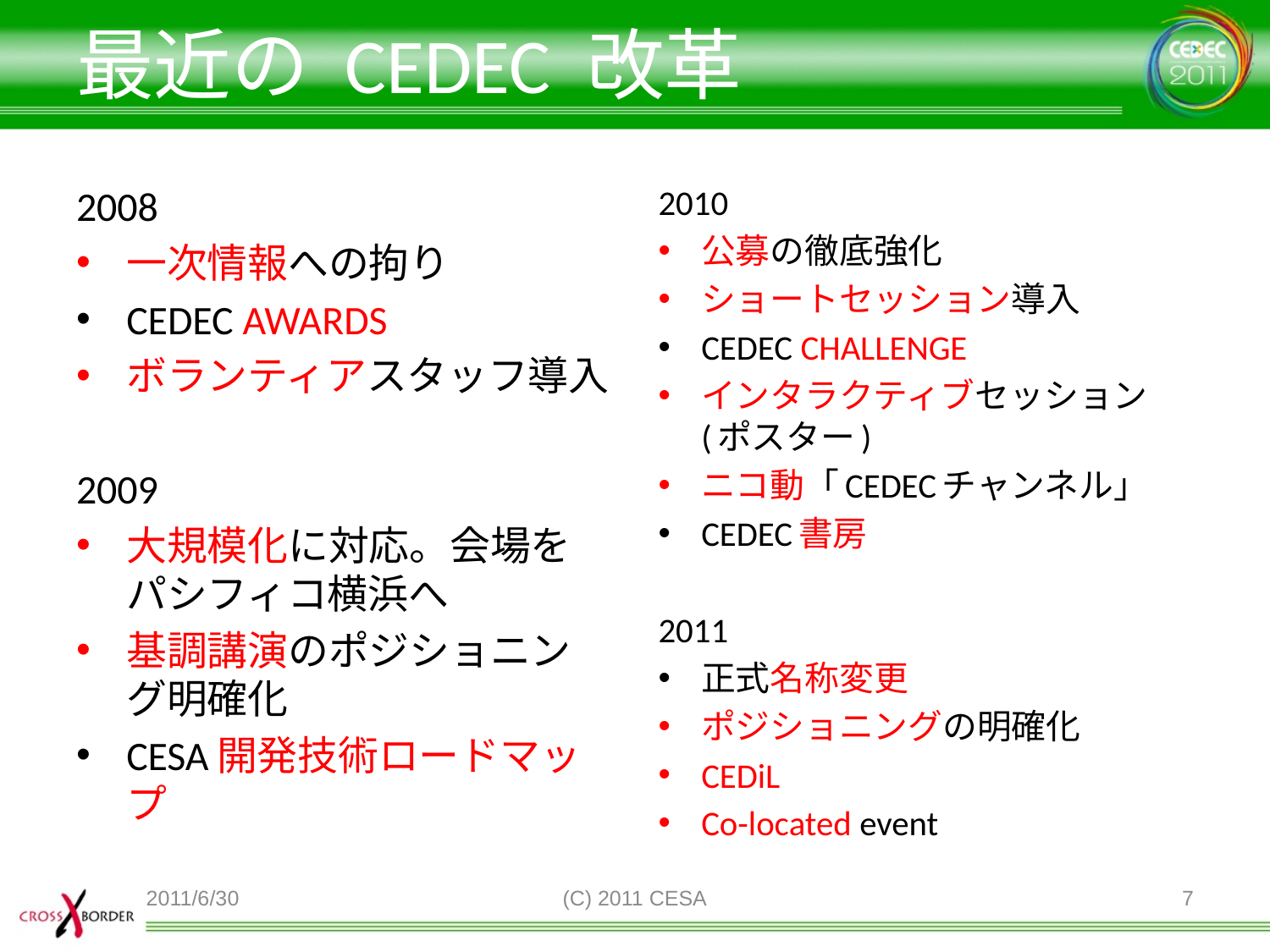

# 最近の CEDEC 改革
2008
一次情報への拘り
CEDEC AWARDS
ボランティアスタッフ導入

2009
大規模化に対応。会場をパシフィコ横浜へ
基調講演のポジショニング明確化
CESA開発技術ロードマップ
2010
公募の徹底強化
ショートセッション導入
CEDEC CHALLENGE
インタラクティブセッション (ポスター)
ニコ動「CEDECチャンネル」
CEDEC書房

2011
正式名称変更
ポジショニングの明確化
CEDiL
Co-located event

2011/6/30
(C) 2011 CESA
7